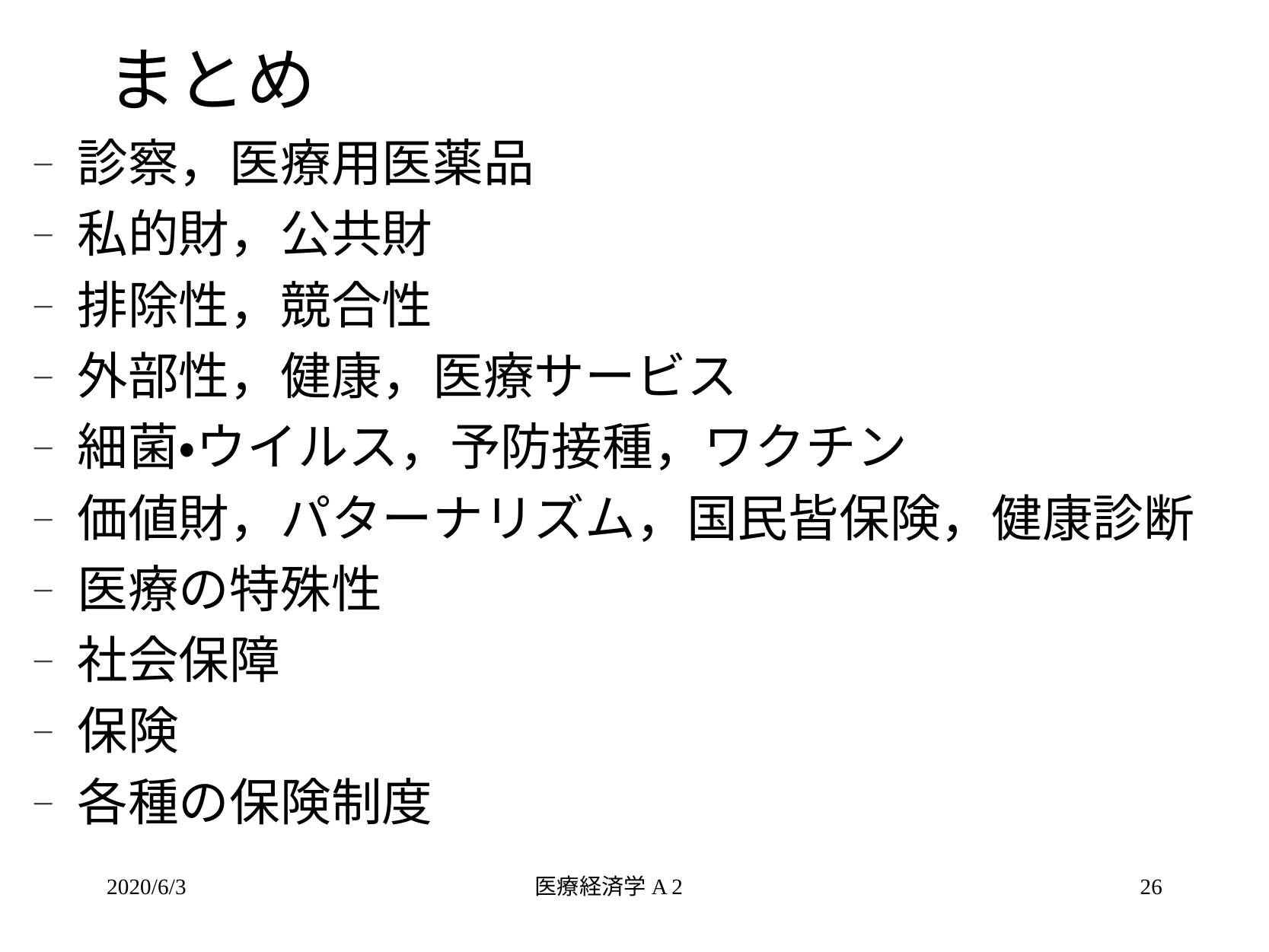

# まとめ
診察，医療用医薬品
私的財，公共財
排除性，競合性
外部性，健康，医療サービス
細菌・ウイルス，予防接種，ワクチン
価値財，パターナリズム，国民皆保険，健康診断
医療の特殊性
社会保障
保険
各種の保険制度
2020/6/3
医療経済学A 2
26